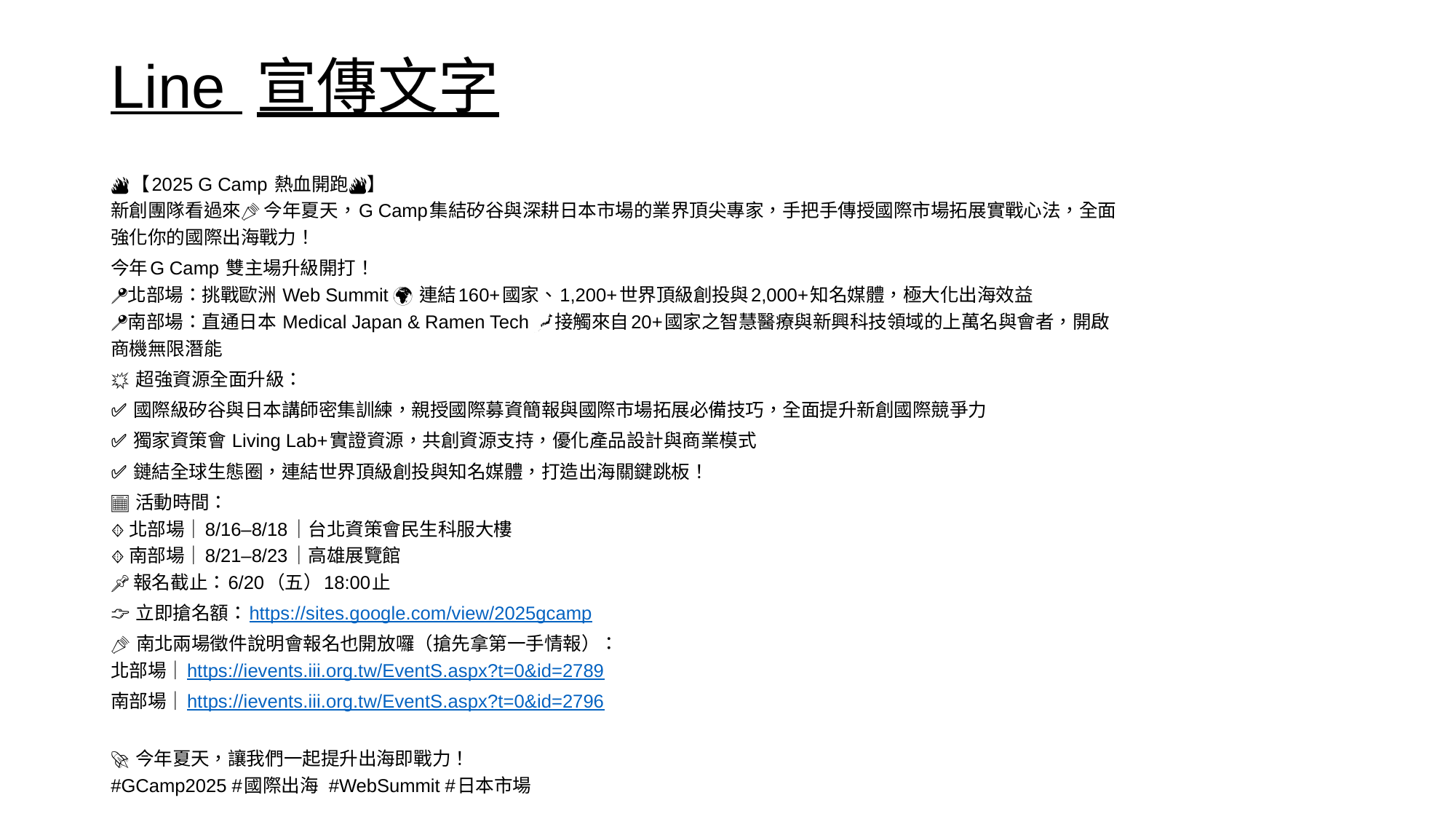

# Line 宣傳文字
🔥【2025 G Camp 熱血開跑🔥】
新創團隊看過來📣 今年夏天，G Camp集結矽谷與深耕日本市場的業界頂尖專家，手把手傳授國際市場拓展實戰心法，全面強化你的國際出海戰力！
今年G Camp 雙主場升級開打！
📍北部場：挑戰歐洲 Web Summit 🌍 連結160+國家、1,200+世界頂級創投與2,000+知名媒體，極大化出海效益
📍南部場：直通日本 Medical Japan & Ramen Tech 🗾接觸來自20+國家之智慧醫療與新興科技領域的上萬名與會者，開啟商機無限潛能
💥 超強資源全面升級：
✅ 國際級矽谷與日本講師密集訓練，親授國際募資簡報與國際市場拓展必備技巧，全面提升新創國際競爭力
✅ 獨家資策會 Living Lab+實證資源，共創資源支持，優化產品設計與商業模式
✅ 鏈結全球生態圈，連結世界頂級創投與知名媒體，打造出海關鍵跳板！
📅 活動時間：
🔸 北部場｜8/16–8/18｜台北資策會民生科服大樓
🔸 南部場｜8/21–8/23｜高雄展覽館
📌 報名截止：6/20（五）18:00止
👉 立即搶名額：https://sites.google.com/view/2025gcamp
📣 南北兩場徵件說明會報名也開放囉（搶先拿第一手情報）：
北部場｜https://ievents.iii.org.tw/EventS.aspx?t=0&id=2789
南部場｜https://ievents.iii.org.tw/EventS.aspx?t=0&id=2796
🚀 今年夏天，讓我們一起提升出海即戰力！
#GCamp2025 #國際出海  #WebSummit #日本市場